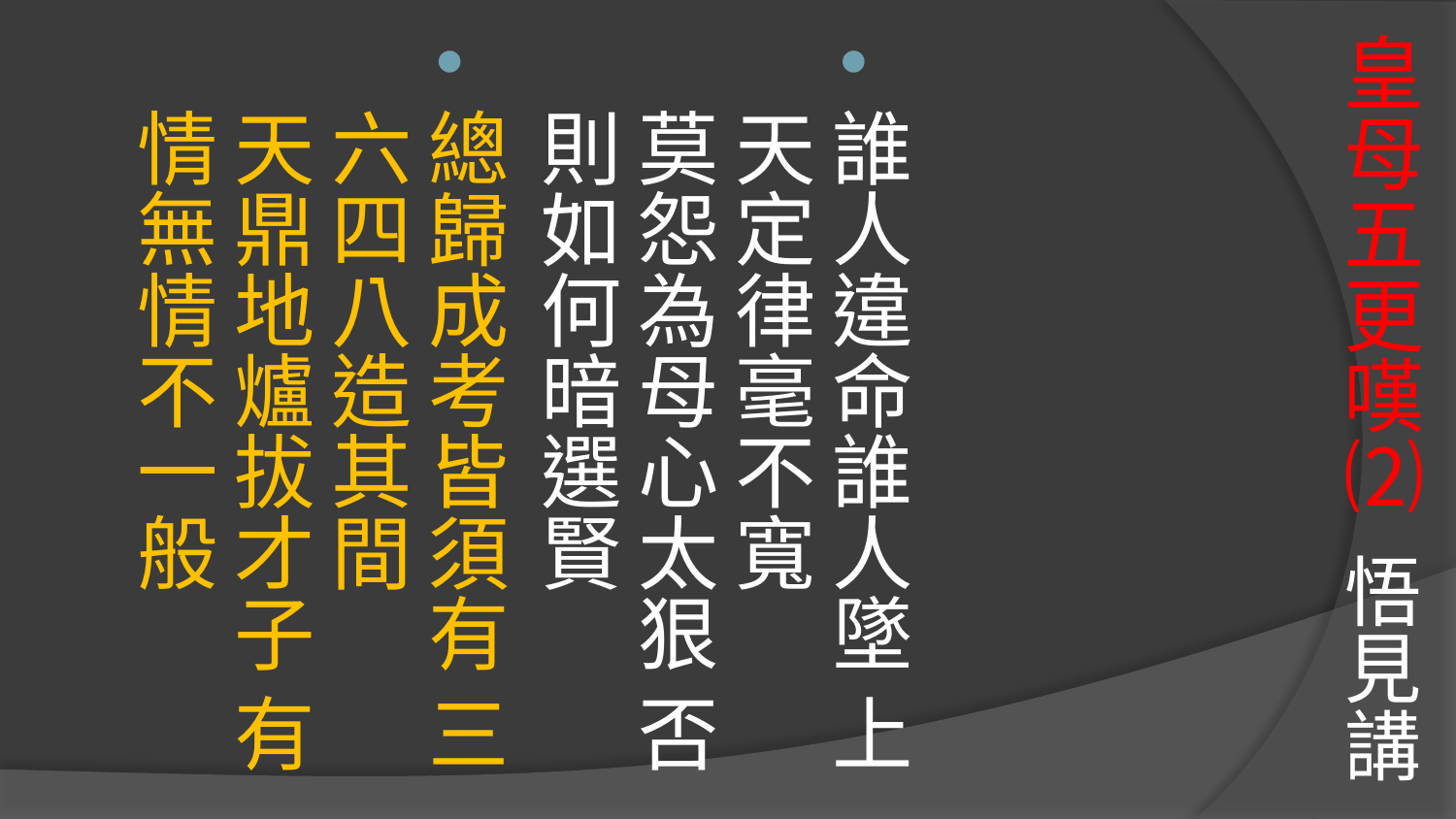

# 皇母五更嘆⑵  悟見講
誰人違命誰人墜 上天定律毫不寬
莫怨為母心太狠 否則如何暗選賢
總歸成考皆須有 三六四八造其間
天鼎地爐拔才子 有情無情不一般